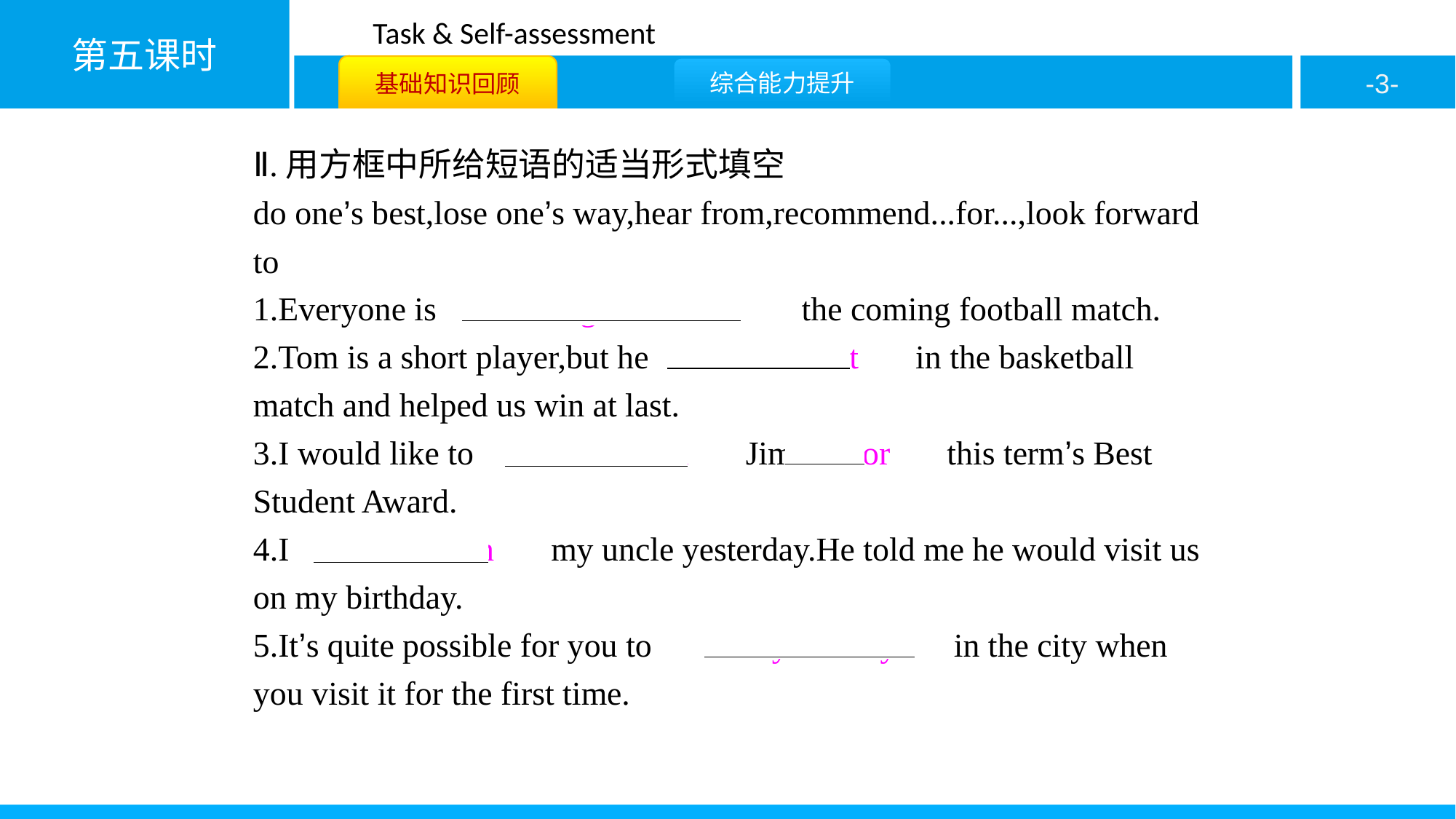

Ⅱ.用方框中所给短语的适当形式填空
do one’s best,lose one’s way,hear from,recommend...for...,look forward to
1.Everyone is 　looking forward to　 the coming football match.
2.Tom is a short player,but he 　did his best　 in the basketball match and helped us win at last.
3.I would like to 　recommend　 Jim 　for　 this term’s Best Student Award.
4.I 　heard from　 my uncle yesterday.He told me he would visit us on my birthday.
5.It’s quite possible for you to 　lose your way　 in the city when you visit it for the first time.